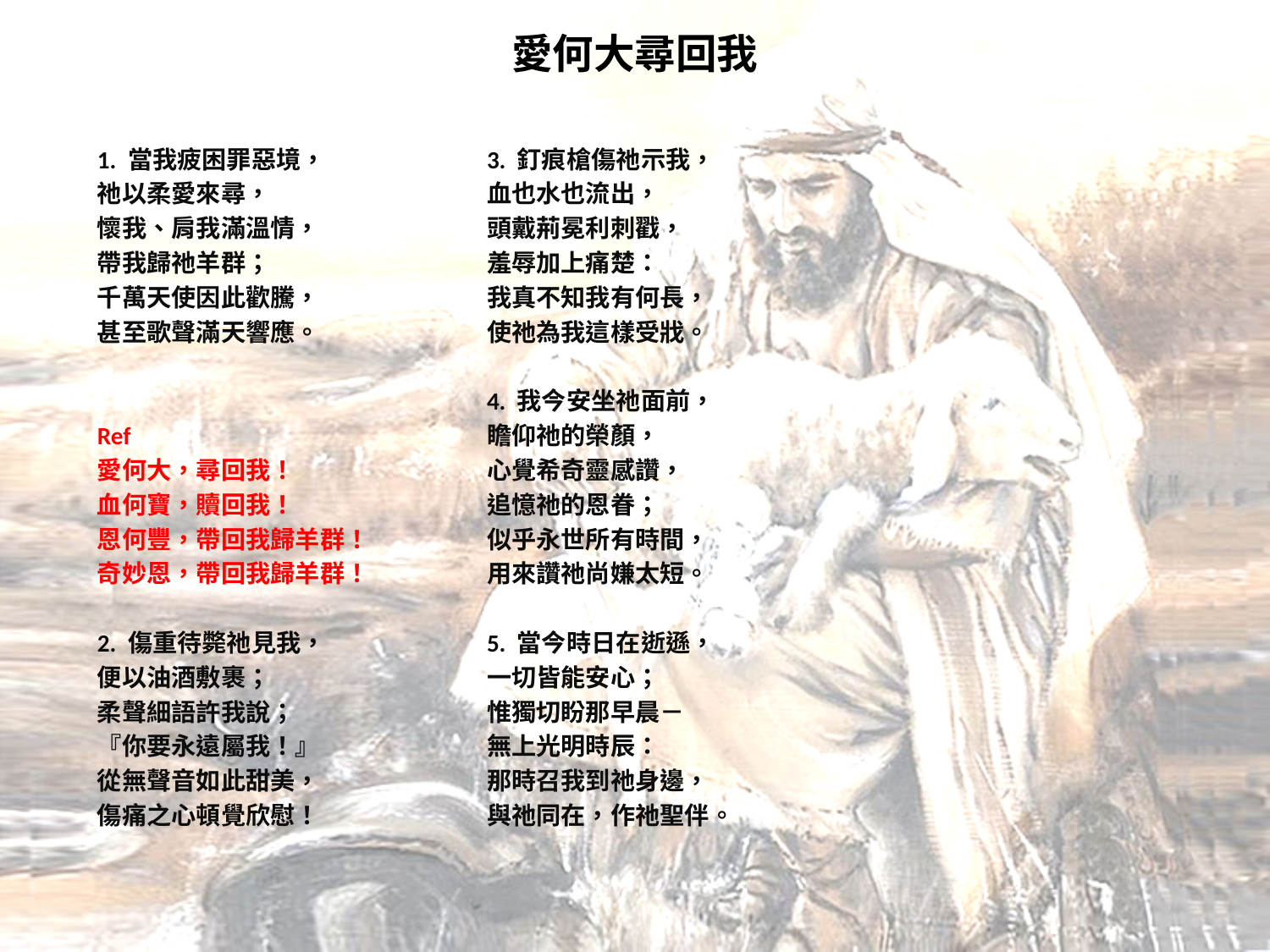

# 愛何大尋回我
1. 當我疲困罪惡境，
祂以柔愛來尋，
懷我、肩我滿溫情，
帶我歸祂羊群；
千萬天使因此歡騰，
甚至歌聲滿天響應。

Ref
愛何大，尋回我！
血何寶，贖回我！
恩何豐，帶回我歸羊群！
奇妙恩，帶回我歸羊群！

2. 傷重待斃祂見我，
便以油酒敷裹；
柔聲細語許我說；
『你要永遠屬我！』
從無聲音如此甜美，
傷痛之心頓覺欣慰！

3. 釘痕槍傷祂示我，
血也水也流出，
頭戴荊冕利刺戳，
羞辱加上痛楚：
我真不知我有何長，
使祂為我這樣受戕。

4. 我今安坐祂面前，
瞻仰祂的榮顏，
心覺希奇靈感讚，
追憶祂的恩眷；
似乎永世所有時間，
用來讚祂尚嫌太短。

5. 當今時日在逝遜，
一切皆能安心；
惟獨切盼那早晨－
無上光明時辰：
那時召我到祂身邊，
與祂同在，作祂聖伴。